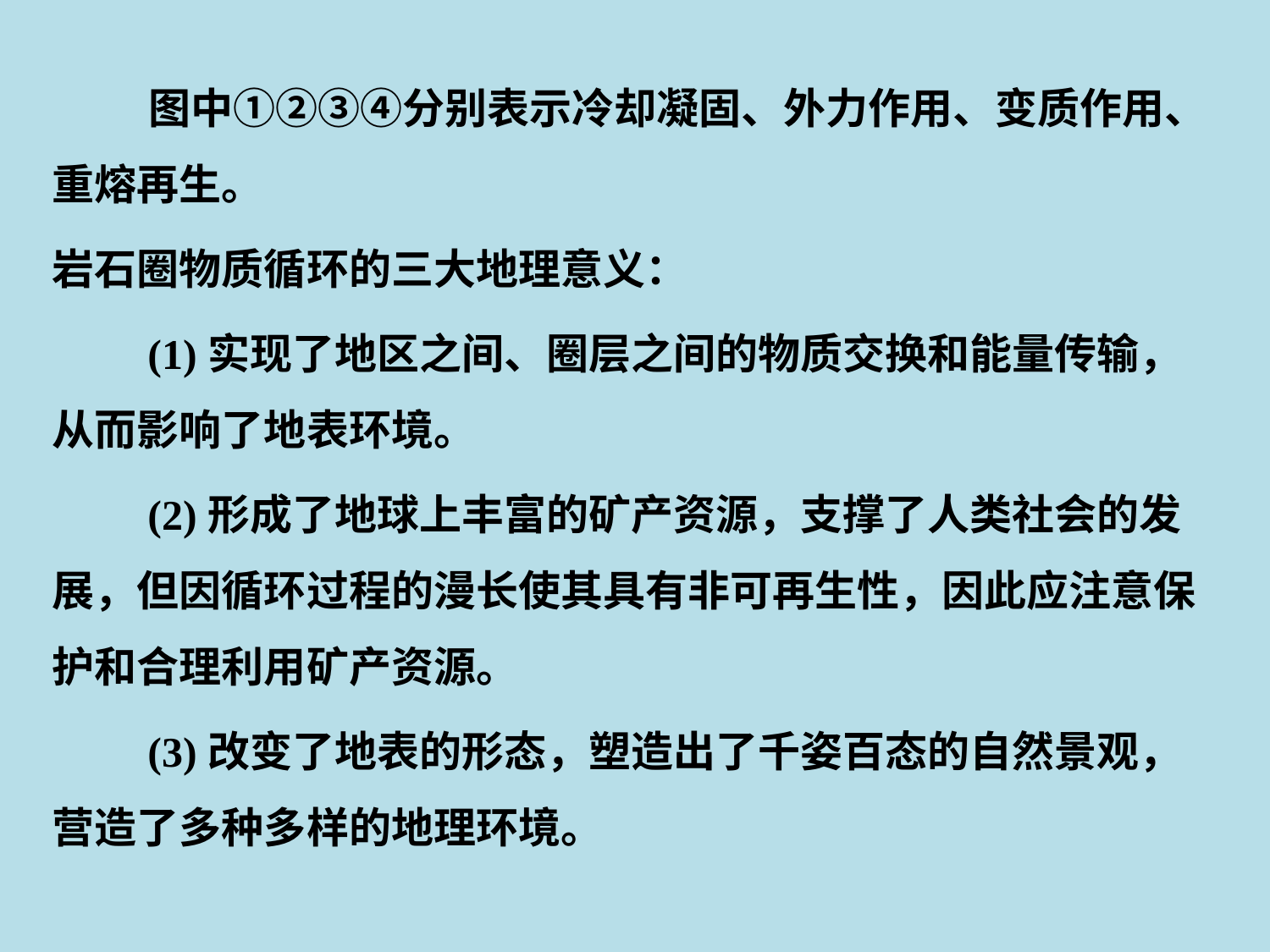

图中①②③④分别表示冷却凝固、外力作用、变质作用、重熔再生。
岩石圈物质循环的三大地理意义：
         (1)实现了地区之间、圈层之间的物质交换和能量传输，从而影响了地表环境。
         (2)形成了地球上丰富的矿产资源，支撑了人类社会的发展，但因循环过程的漫长使其具有非可再生性，因此应注意保护和合理利用矿产资源。
         (3)改变了地表的形态，塑造出了千姿百态的自然景观，营造了多种多样的地理环境。